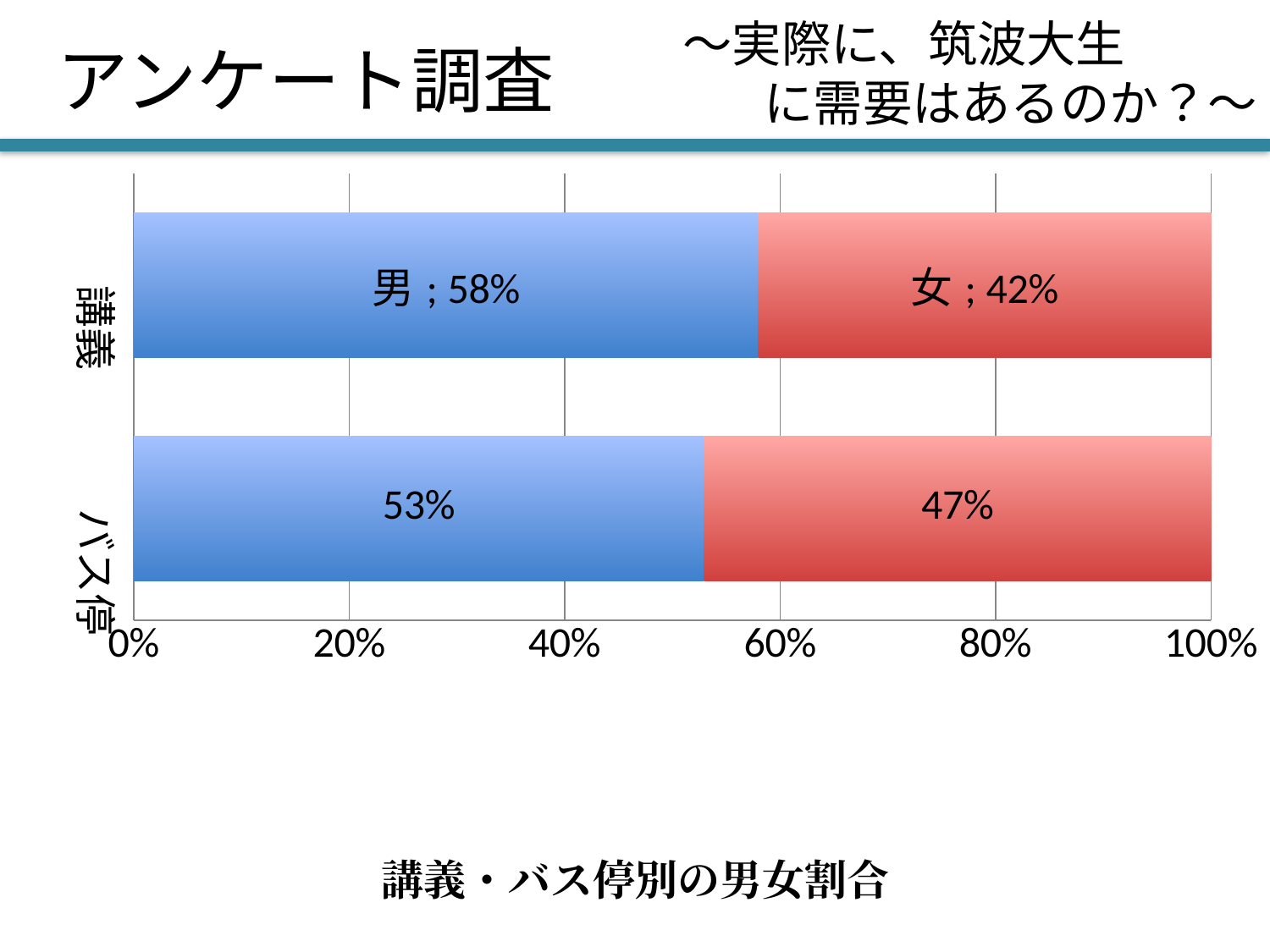

〜実際に、筑波大生
に需要はあるのか？〜
# アンケート調査

### Chart

| Category | 男 | 女 |
|---|---|---|
| バス停 | 0.529411764705882 | 0.470588235294118 |
| 講義 | 0.57957244655582 | 0.420427553444181 |
講義・バス停別の男女割合